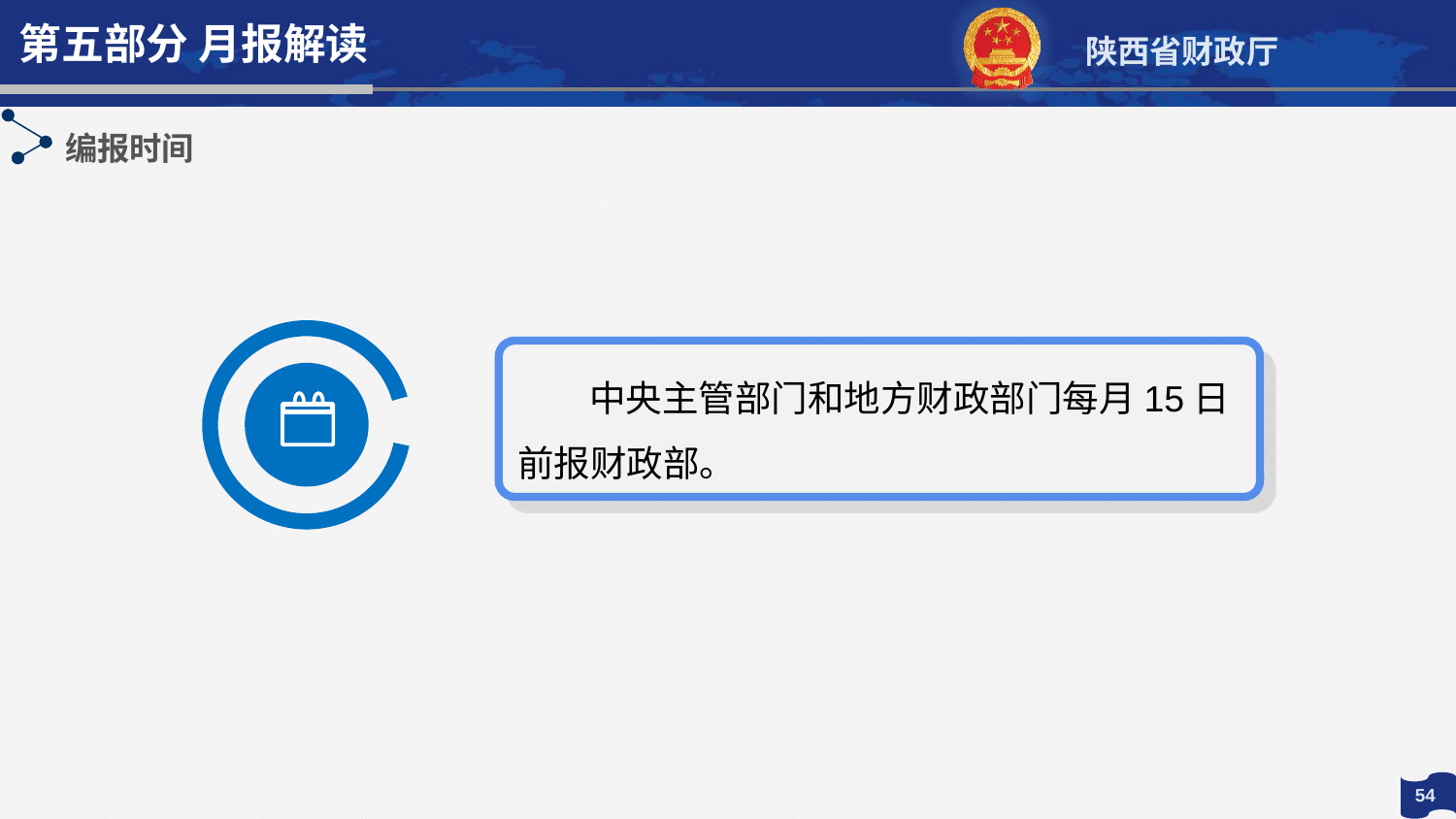

第五部分 月报解读

编报时间

中央主管部门和地方财政部门每月15日前报财政部。